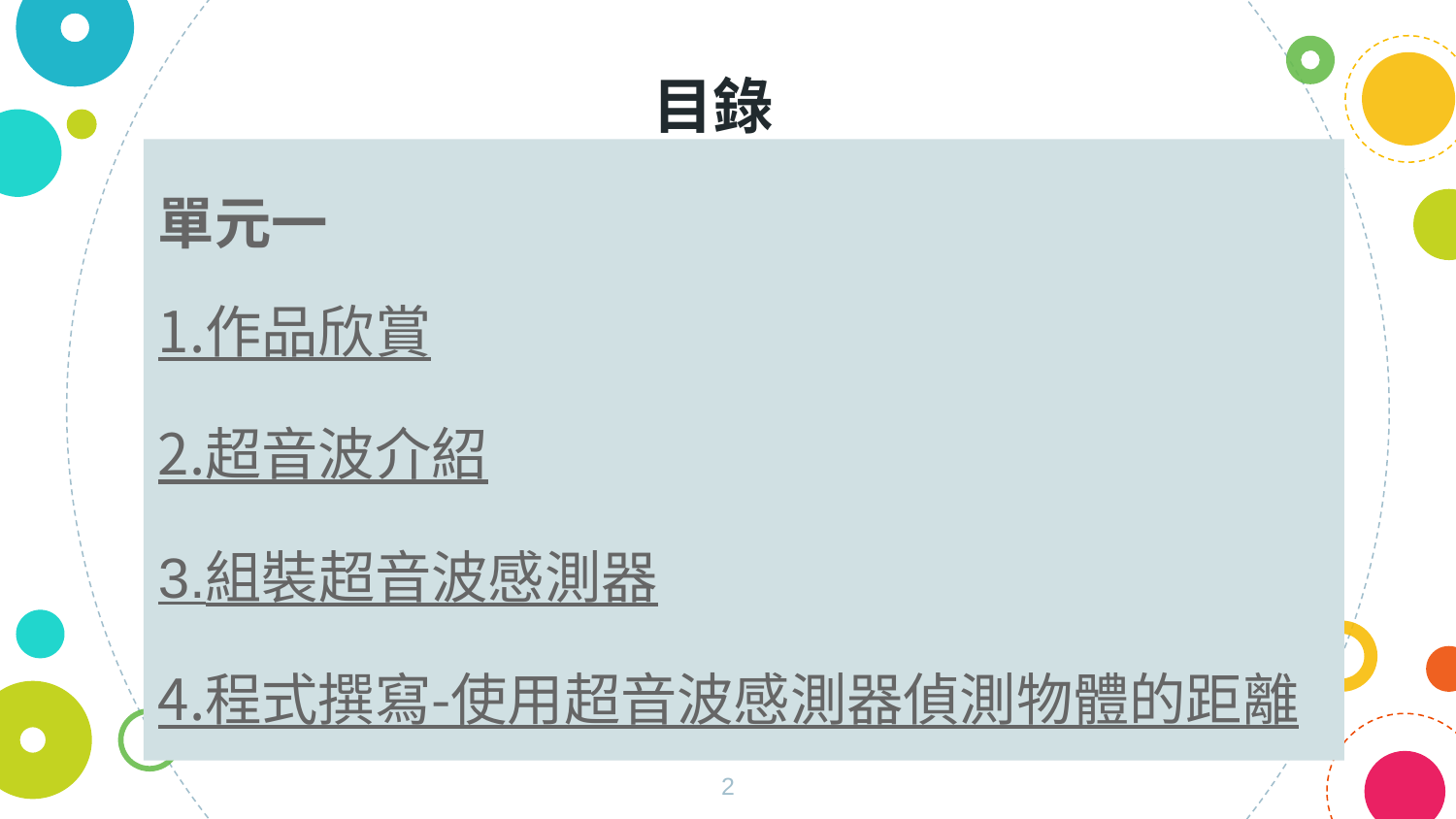

目錄
單元一
1.作品欣賞
2.超音波介紹
3.組裝超音波感測器
4.程式撰寫-使用超音波感測器偵測物體的距離
2